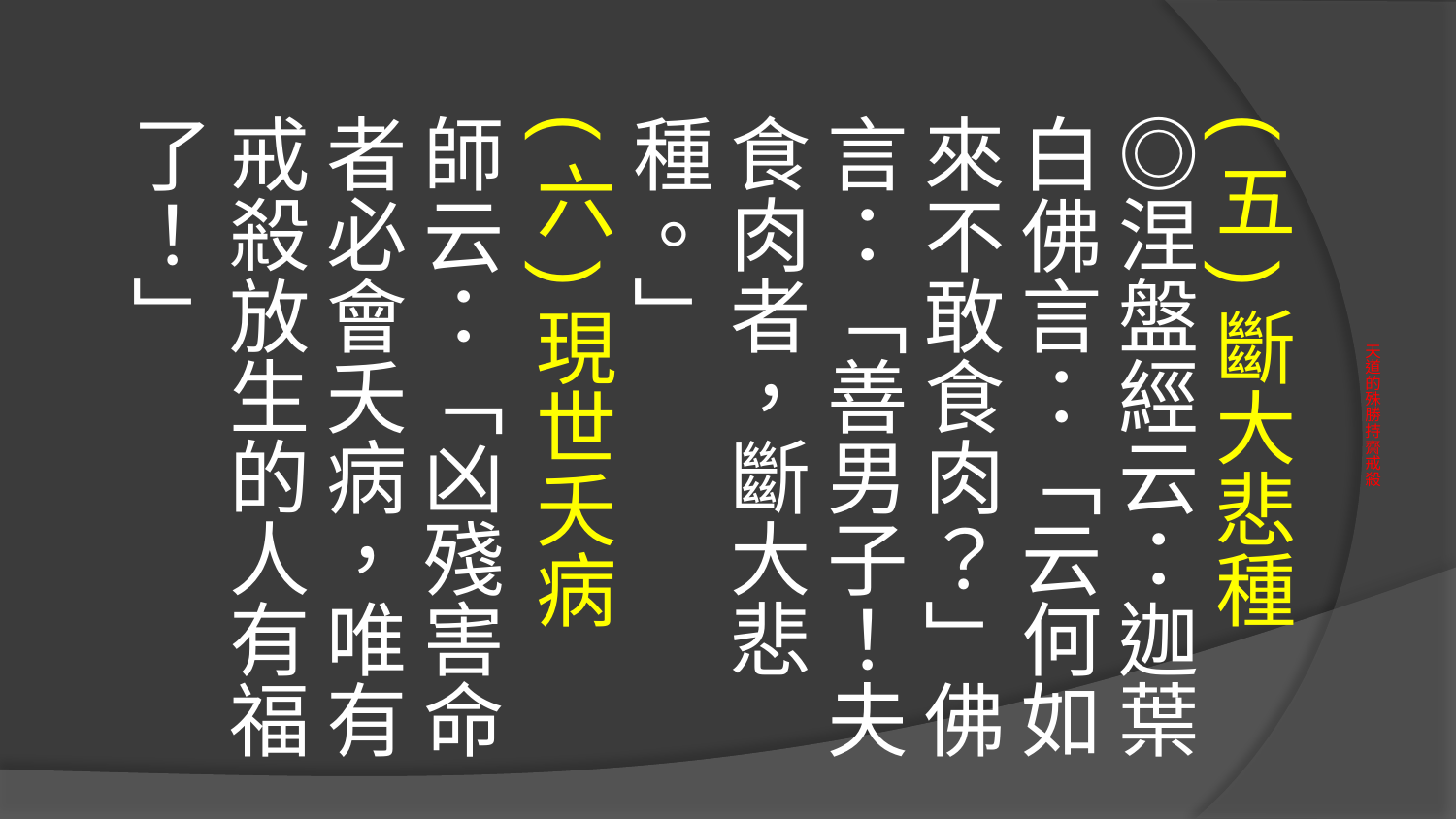

(五)斷大悲種
◎涅盤經云：迦葉白佛言：「云何如來不敢食肉？」佛言：「善男子！夫食肉者，斷大悲種。」
(六)現世夭病
師云：「凶殘害命者必會夭病，唯有戒殺放生的人有福了！」
# 天道的殊勝持齋戒殺